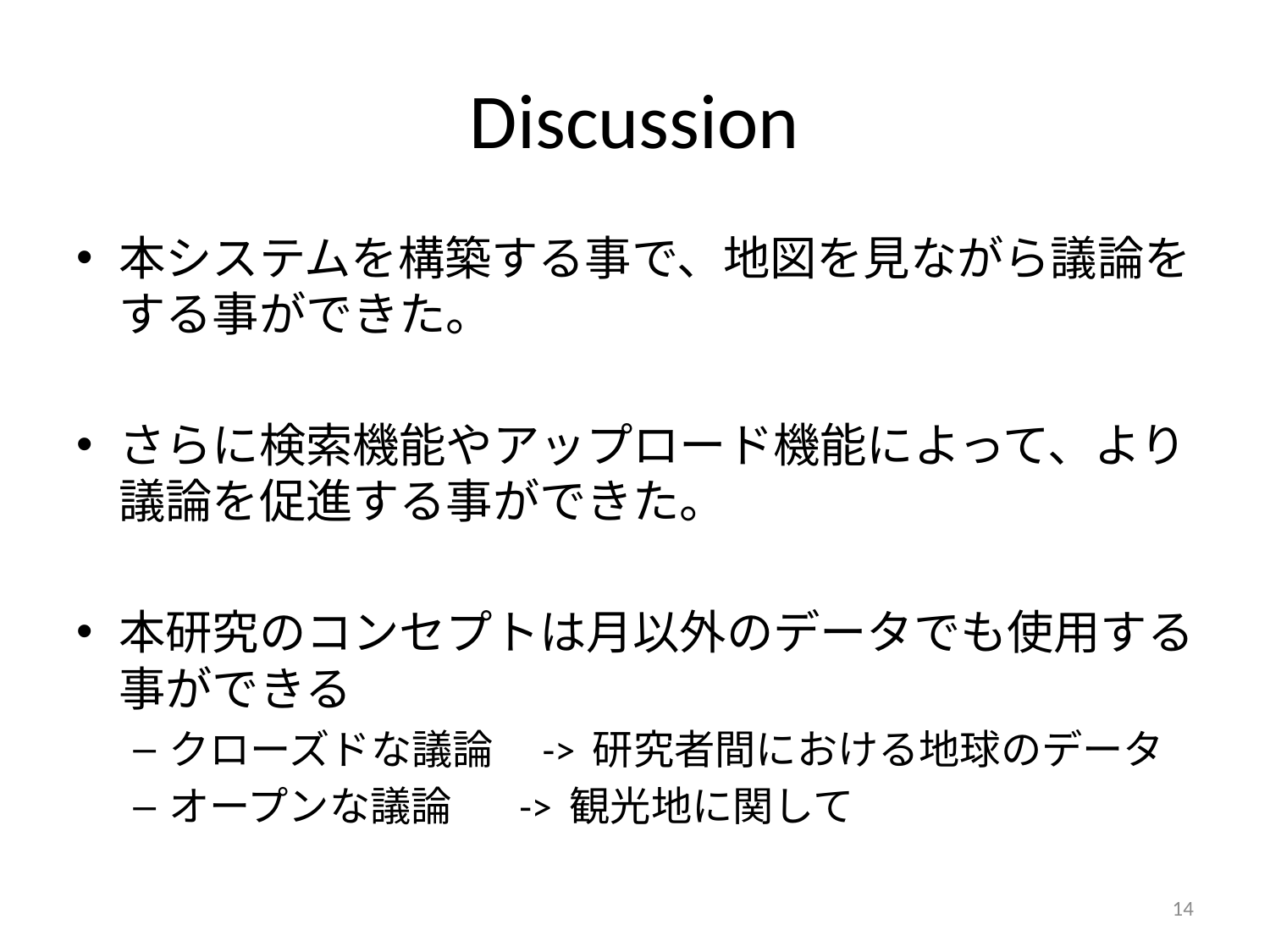

# Discussion
本システムを構築する事で、地図を見ながら議論をする事ができた。

さらに検索機能やアップロード機能によって、より議論を促進する事ができた。

本研究のコンセプトは月以外のデータでも使用する事ができる
クローズドな議論　-> 研究者間における地球のデータ
オープンな議論  　-> 観光地に関して
14